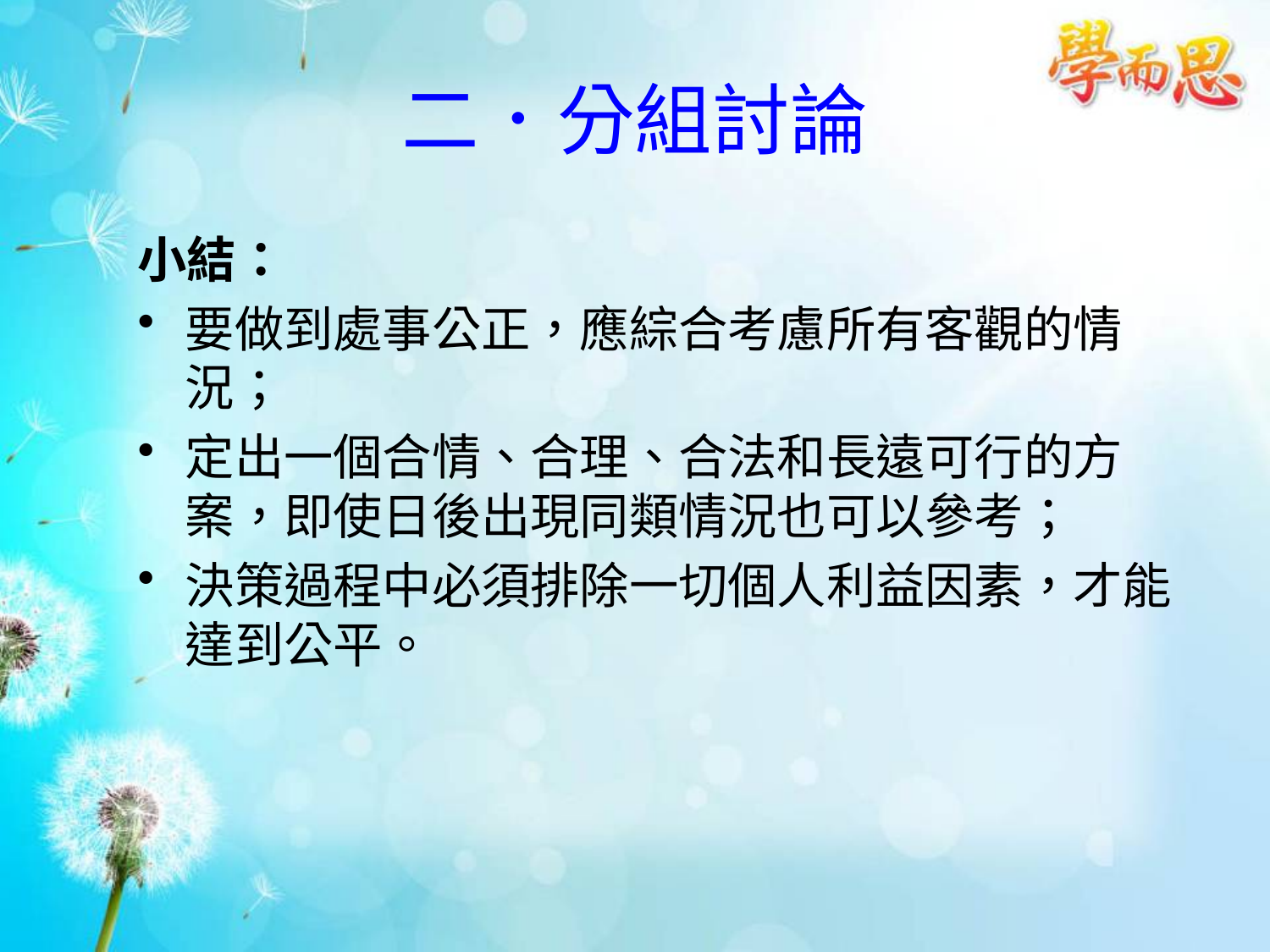

# 二．分組討論
小結：
要做到處事公正，應綜合考慮所有客觀的情況；
定出一個合情、合理、合法和長遠可行的方案，即使日後出現同類情況也可以參考；
決策過程中必須排除一切個人利益因素，才能達到公平。